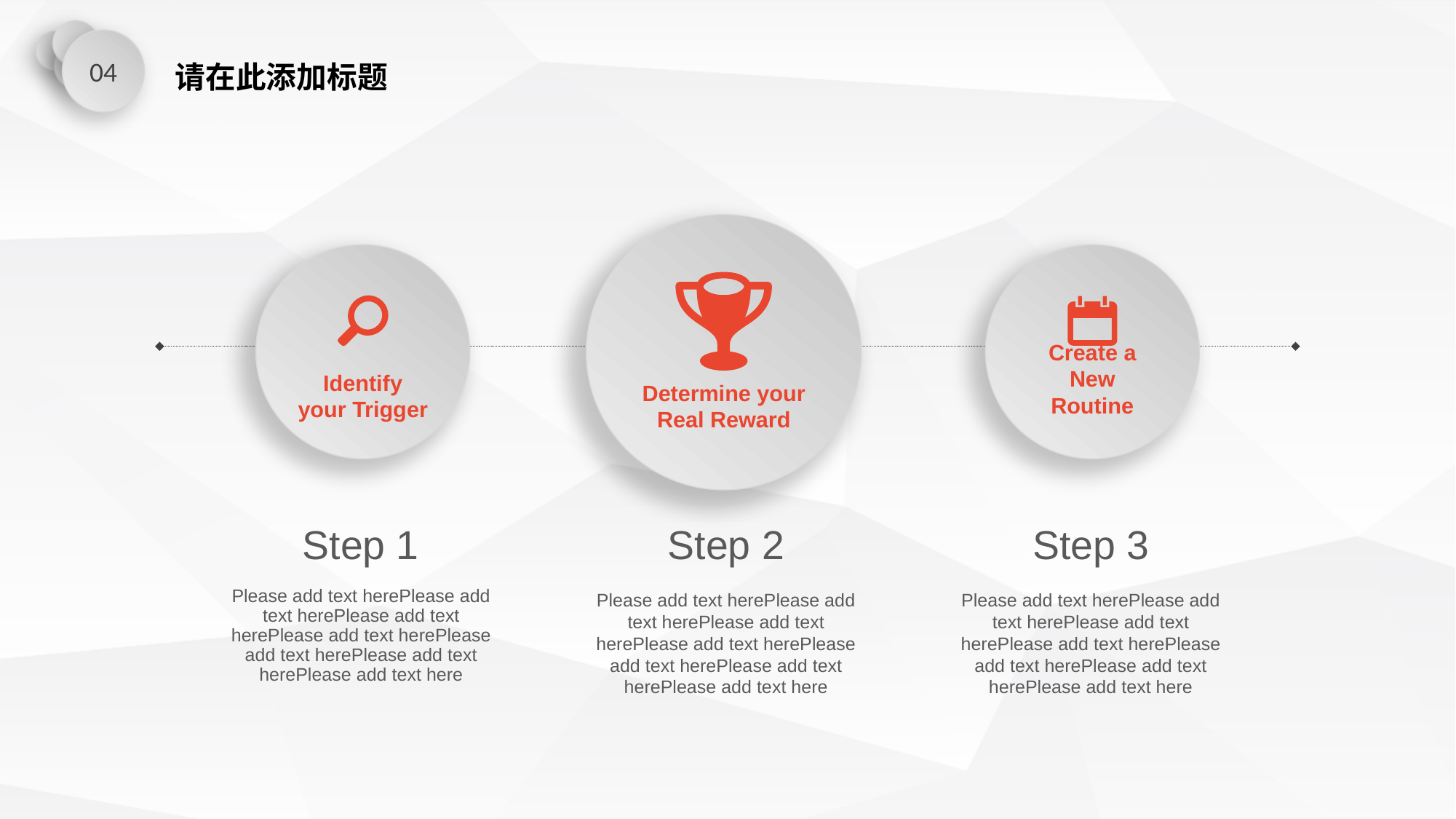

04
请在此添加标题

Determine your Real Reward

Identify your Trigger

Create a New Routine

Step 1
Step 2
Step 3
Please add text herePlease add text herePlease add text herePlease add text herePlease add text herePlease add text herePlease add text here
Please add text herePlease add text herePlease add text herePlease add text herePlease add text herePlease add text herePlease add text here
Please add text herePlease add text herePlease add text herePlease add text herePlease add text herePlease add text herePlease add text here